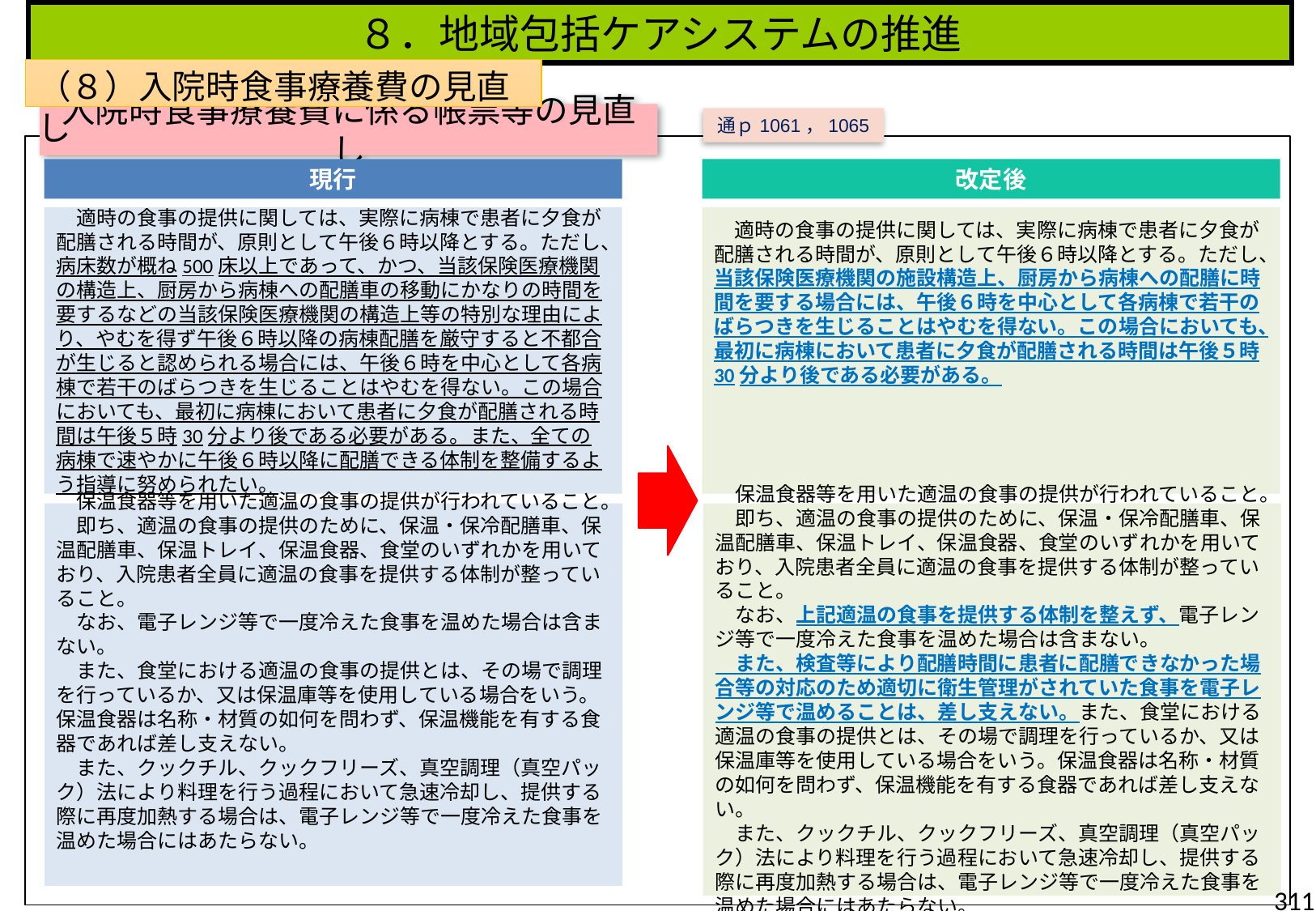

８．地域包括ケアシステムの推進
（８）入院時食事療養費の見直し
入院時食事療養費に係る帳票等の見直し
通ｐ1061，1065

現行
改定後
　適時の食事の提供に関しては、実際に病棟で患者に夕食が配膳される時間が、原則として午後６時以降とする。ただし、病床数が概ね500床以上であって、かつ、当該保険医療機関の構造上、厨房から病棟への配膳車の移動にかなりの時間を要するなどの当該保険医療機関の構造上等の特別な理由により、やむを得ず午後６時以降の病棟配膳を厳守すると不都合が生じると認められる場合には、午後６時を中心として各病棟で若干のばらつきを生じることはやむを得ない。この場合においても、最初に病棟において患者に夕食が配膳される時間は午後５時30分より後である必要がある。また、全ての病棟で速やかに午後６時以降に配膳できる体制を整備するよう指導に努められたい。
　適時の食事の提供に関しては、実際に病棟で患者に夕食が配膳される時間が、原則として午後６時以降とする。ただし、当該保険医療機関の施設構造上、厨房から病棟への配膳に時間を要する場合には、午後６時を中心として各病棟で若干のばらつきを生じることはやむを得ない。この場合においても、最初に病棟において患者に夕食が配膳される時間は午後５時30分より後である必要がある。

　保温食器等を用いた適温の食事の提供が行われていること。
　即ち、適温の食事の提供のために、保温・保冷配膳車、保温配膳車、保温トレイ、保温食器、食堂のいずれかを用いており、入院患者全員に適温の食事を提供する体制が整っていること。
　なお、電子レンジ等で一度冷えた食事を温めた場合は含まない。
　また、食堂における適温の食事の提供とは、その場で調理を行っているか、又は保温庫等を使用している場合をいう。保温食器は名称・材質の如何を問わず、保温機能を有する食器であれば差し支えない。
　また、クックチル、クックフリーズ、真空調理（真空パック）法により料理を行う過程において急速冷却し、提供する際に再度加熱する場合は、電子レンジ等で一度冷えた食事を温めた場合にはあたらない。

　保温食器等を用いた適温の食事の提供が行われていること。
　即ち、適温の食事の提供のために、保温・保冷配膳車、保温配膳車、保温トレイ、保温食器、食堂のいずれかを用いており、入院患者全員に適温の食事を提供する体制が整っていること。
　なお、上記適温の食事を提供する体制を整えず、電子レンジ等で一度冷えた食事を温めた場合は含まない。
　また、検査等により配膳時間に患者に配膳できなかった場合等の対応のため適切に衛生管理がされていた食事を電子レンジ等で温めることは、差し支えない。また、食堂における適温の食事の提供とは、その場で調理を行っているか、又は保温庫等を使用している場合をいう。保温食器は名称・材質の如何を問わず、保温機能を有する食器であれば差し支えない。
　また、クックチル、クックフリーズ、真空調理（真空パック）法により料理を行う過程において急速冷却し、提供する際に再度加熱する場合は、電子レンジ等で一度冷えた食事を温めた場合にはあたらない。

311